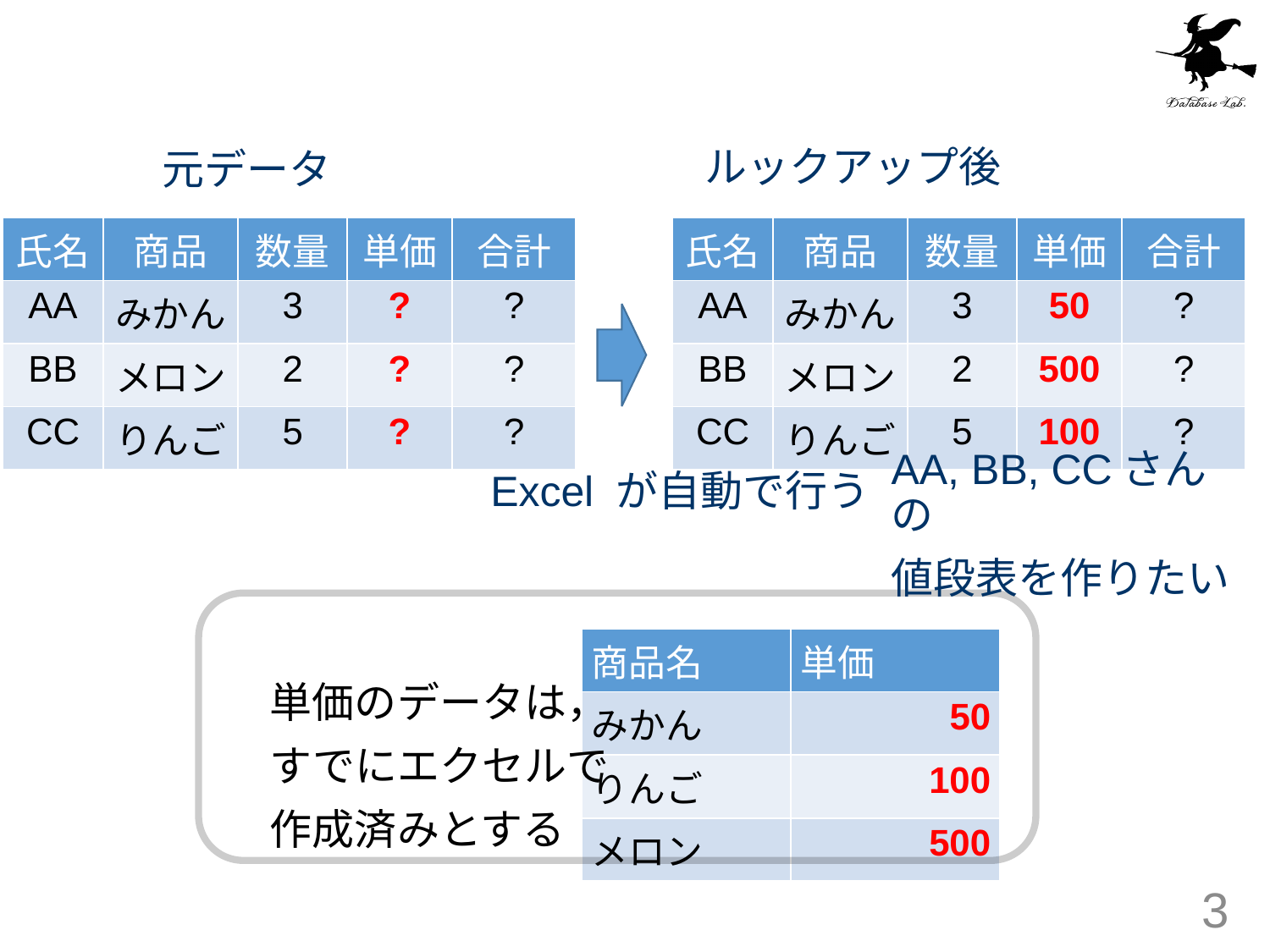

#

ルックアップ後
元データ
| 氏名 | 商品 | 数量 | 単価 | 合計 |
| --- | --- | --- | --- | --- |
| AA | みかん | 3 | ? | ? |
| BB | メロン | 2 | ? | ? |
| CC | りんご | 5 | ? | ? |
| 氏名 | 商品 | 数量 | 単価 | 合計 |
| --- | --- | --- | --- | --- |
| AA | みかん | 3 | 50 | ? |
| BB | メロン | 2 | 500 | ? |
| CC | りんご | 5 | 100 | ? |

AA, BB, CCさんの
値段表を作りたい
Excel が自動で行う

| 商品名 | 単価 |
| --- | --- |
| みかん | 50 |
| りんご | 100 |
| メロン | 500 |
単価のデータは，
すでにエクセルで
作成済みとする
3